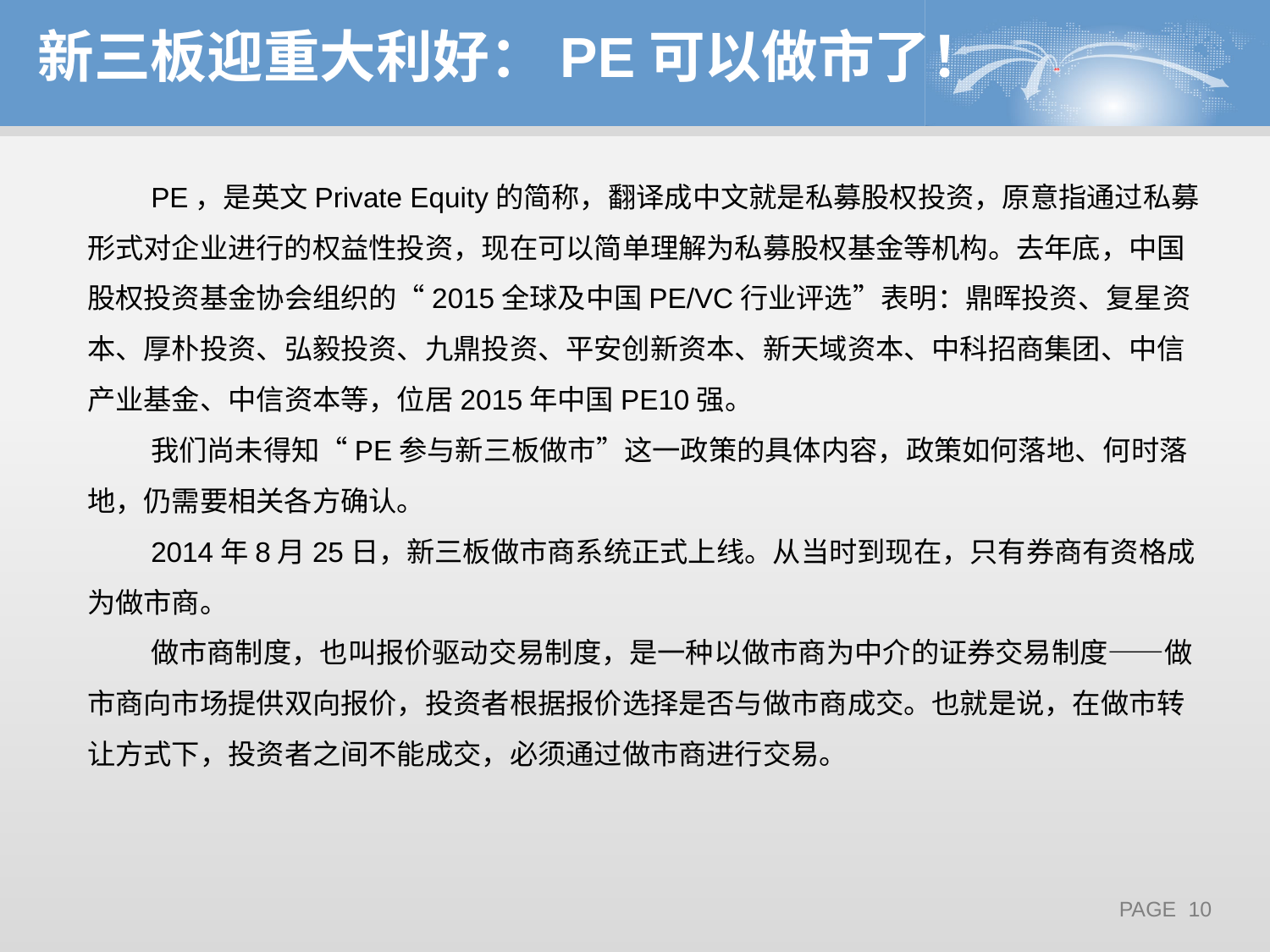

新三板迎重大利好：PE可以做市了！
PE，是英文Private Equity的简称，翻译成中文就是私募股权投资，原意指通过私募形式对企业进行的权益性投资，现在可以简单理解为私募股权基金等机构。去年底，中国股权投资基金协会组织的“2015全球及中国PE/VC行业评选”表明：鼎晖投资、复星资本、厚朴投资、弘毅投资、九鼎投资、平安创新资本、新天域资本、中科招商集团、中信产业基金、中信资本等，位居2015年中国PE10强。
我们尚未得知“PE参与新三板做市”这一政策的具体内容，政策如何落地、何时落地，仍需要相关各方确认。
2014年8月25日，新三板做市商系统正式上线。从当时到现在，只有券商有资格成为做市商。
做市商制度，也叫报价驱动交易制度，是一种以做市商为中介的证券交易制度——做市商向市场提供双向报价，投资者根据报价选择是否与做市商成交。也就是说，在做市转让方式下，投资者之间不能成交，必须通过做市商进行交易。